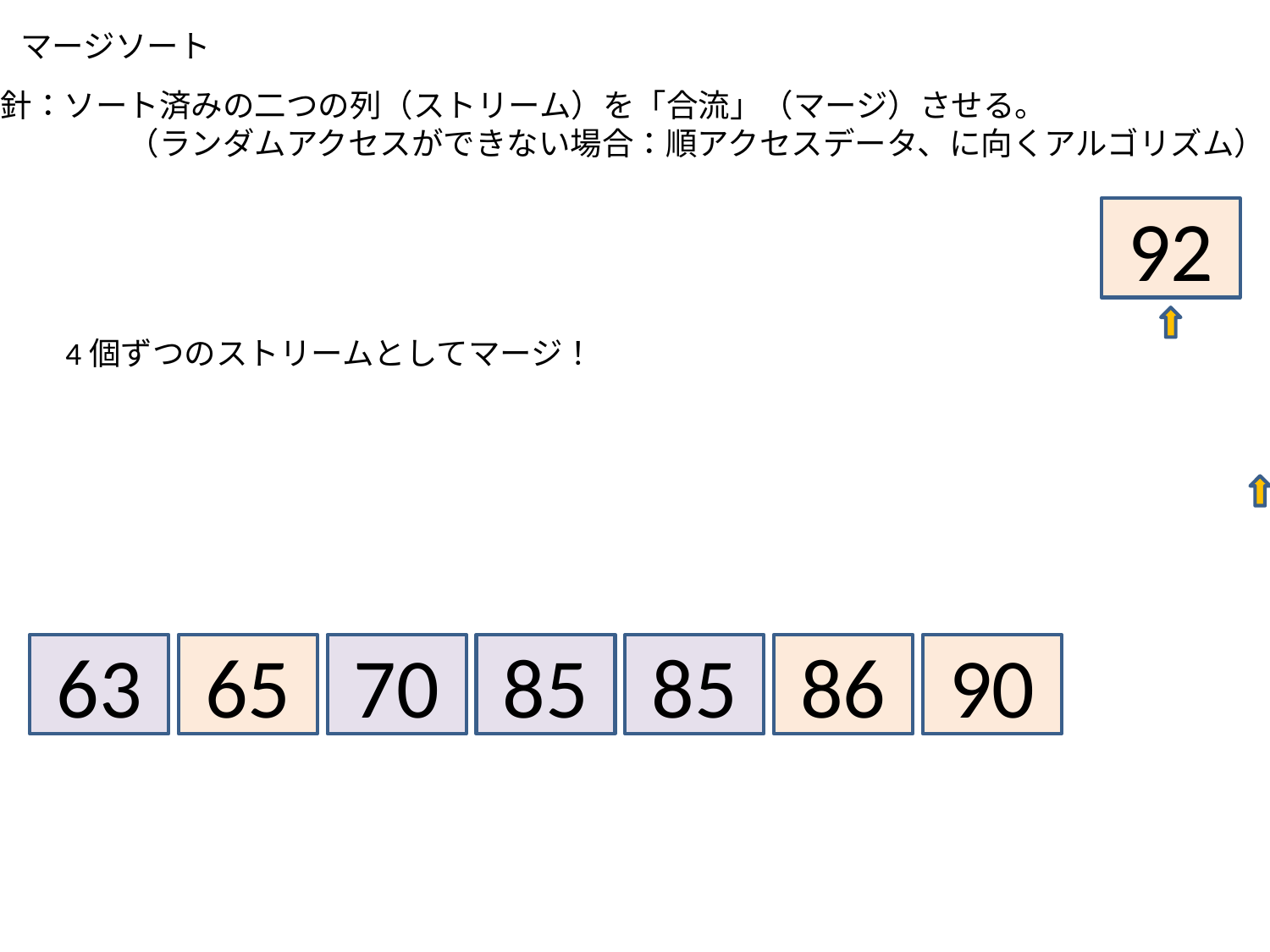

マージソート
解の方針：ソート済みの二つの列（ストリーム）を「合流」（マージ）させる。
　　　　　　　（ランダムアクセスができない場合：順アクセスデータ、に向くアルゴリズム）
92

4個ずつのストリームとしてマージ！

63
65
70
85
85
86
90